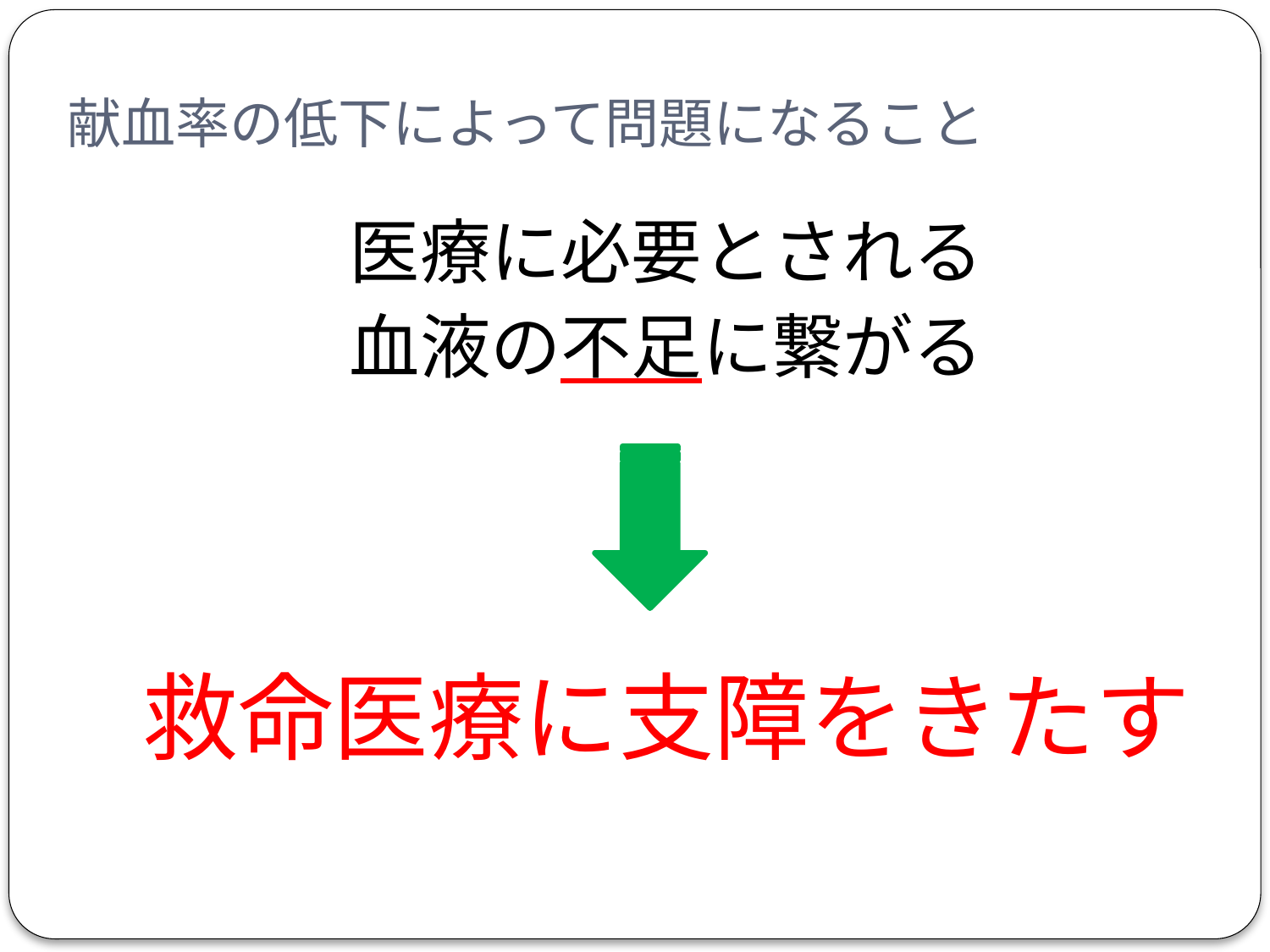

# 献血率の低下によって問題になること
医療に必要とされる
血液の不足に繋がる

救命医療に支障をきたす